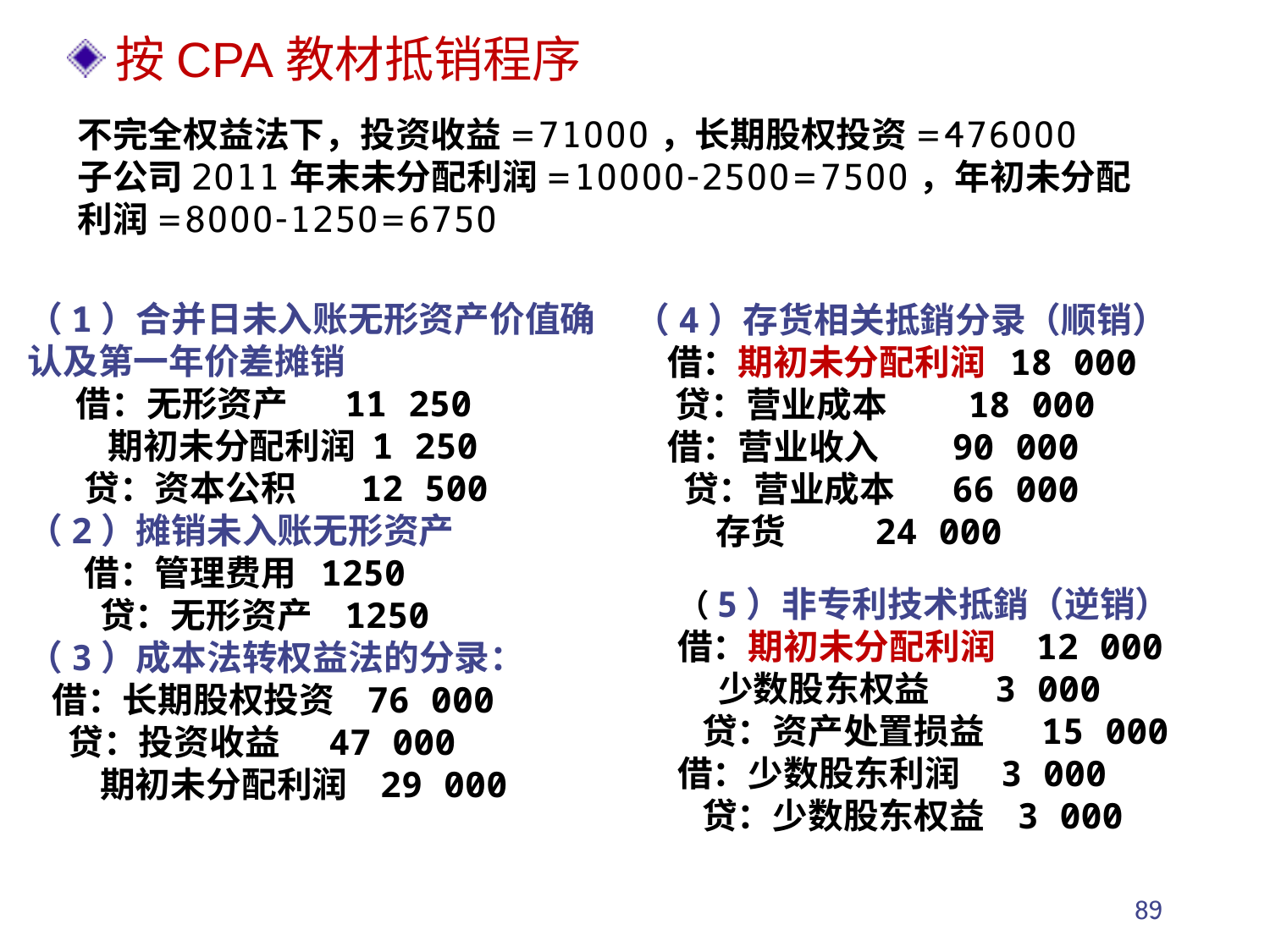

按CPA教材抵销程序
不完全权益法下，投资收益=71000，长期股权投资=476000
子公司2011年末未分配利润=10000-2500=7500，年初未分配利润=8000-1250=6750
（1）合并日未入账无形资产价值确认及第一年价差摊销
     借：无形资产      11 250
         期初未分配利润 1 250
      贷：资本公积       12 500
（2）摊销未入账无形资产
      借：管理费用  1250
        贷：无形资产   1250
（3）成本法转权益法的分录：
  借：长期股权投资   76 000
    贷：投资收益     47 000
        期初未分配利润   29 000
（4）存货相关抵銷分录（顺销）
   借：期初未分配利润  18 000
    贷：营业成本         18 000
   借：营业收入        90 000
     贷：营业成本      66 000
         存货          24 000
（5）非专利技术抵銷（逆销）
借：期初未分配利润    12 000
    少数股东权益       3 000
  贷：资产处置损益      15 000
借：少数股东利润    3 000
  贷：少数股东权益   3 000
89